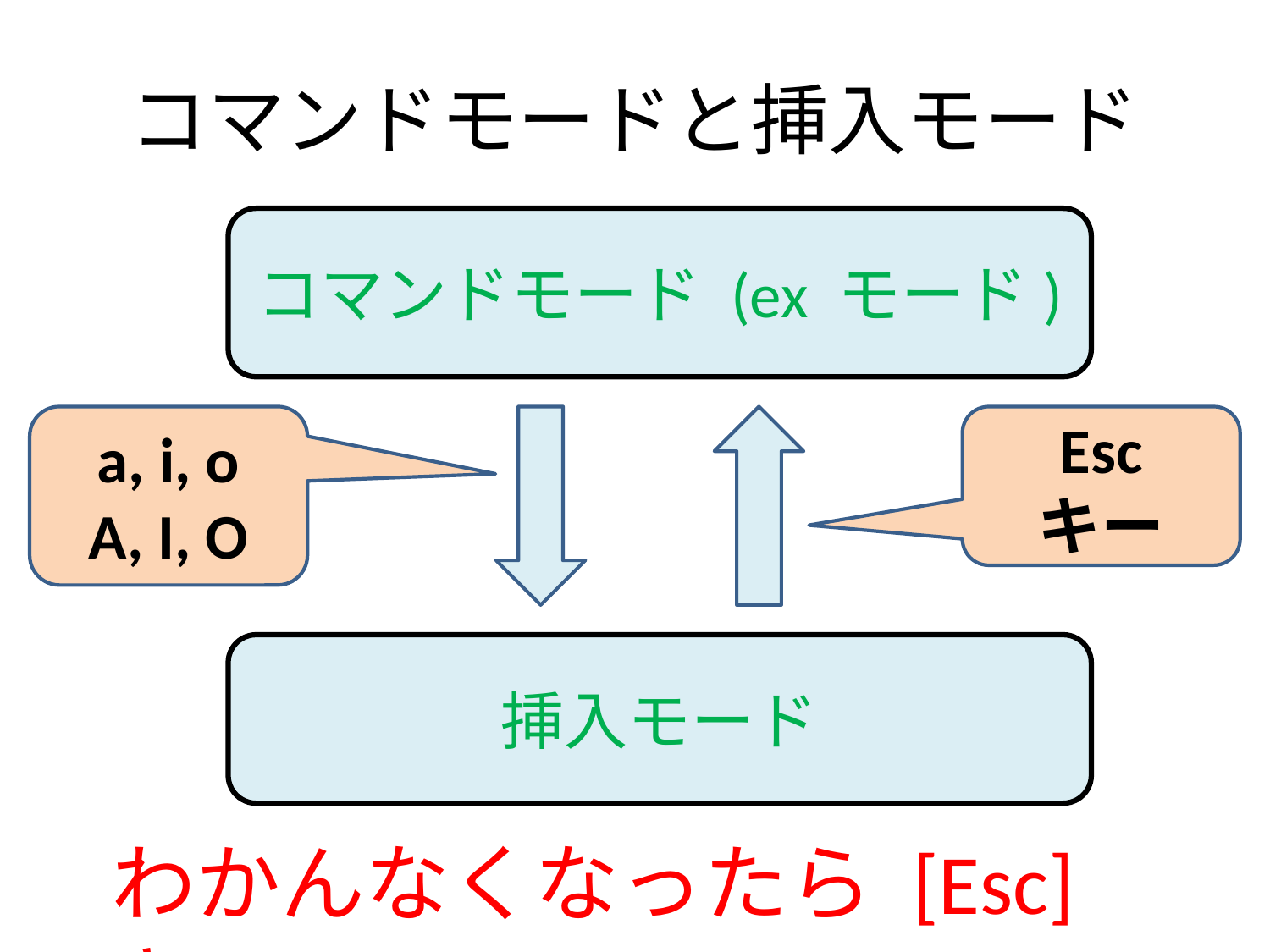

# コマンドモードと挿入モード
コマンドモード (ex モード)

Esc キー
挿入モード
a, i, o
A, I, O
わかんなくなったら [Esc] キー